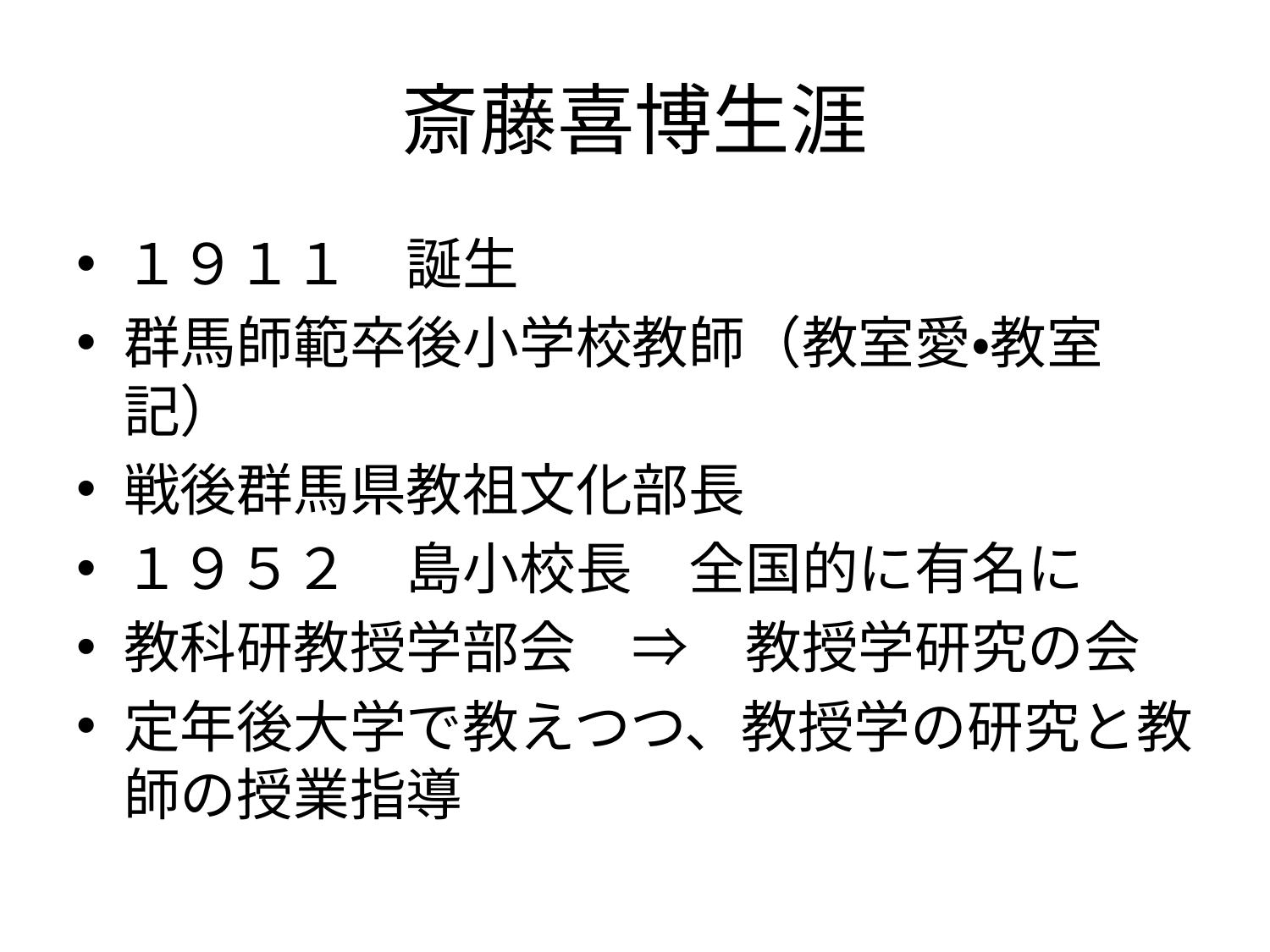

# 斎藤喜博生涯
１９１１　誕生
群馬師範卒後小学校教師（教室愛・教室記）
戦後群馬県教祖文化部長
１９５２　島小校長　全国的に有名に
教科研教授学部会　⇒　教授学研究の会
定年後大学で教えつつ、教授学の研究と教師の授業指導